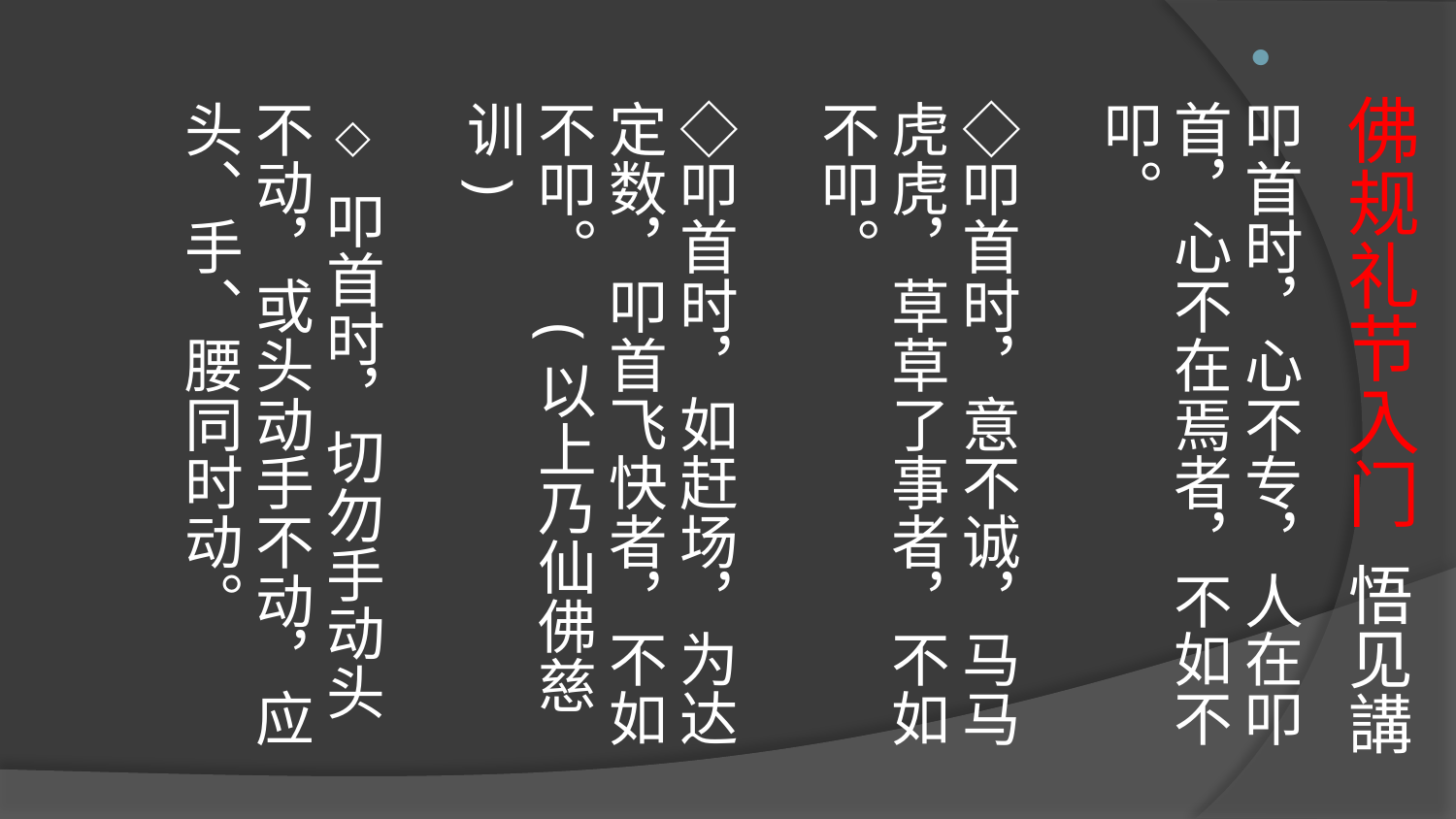

# 佛规礼节入门  悟见講
叩首时，心不专，人在叩首，心不在焉者，不如不叩。
◇叩首时，意不诚，马马虎虎，草草了事者，不如不叩。
◇叩首时，如赶场，为达定数，叩首飞快者，不如不叩。  (以上乃仙佛慈训)
◇叩首时，切勿手动头不动，或头动手不动，应头、手、腰同时动。